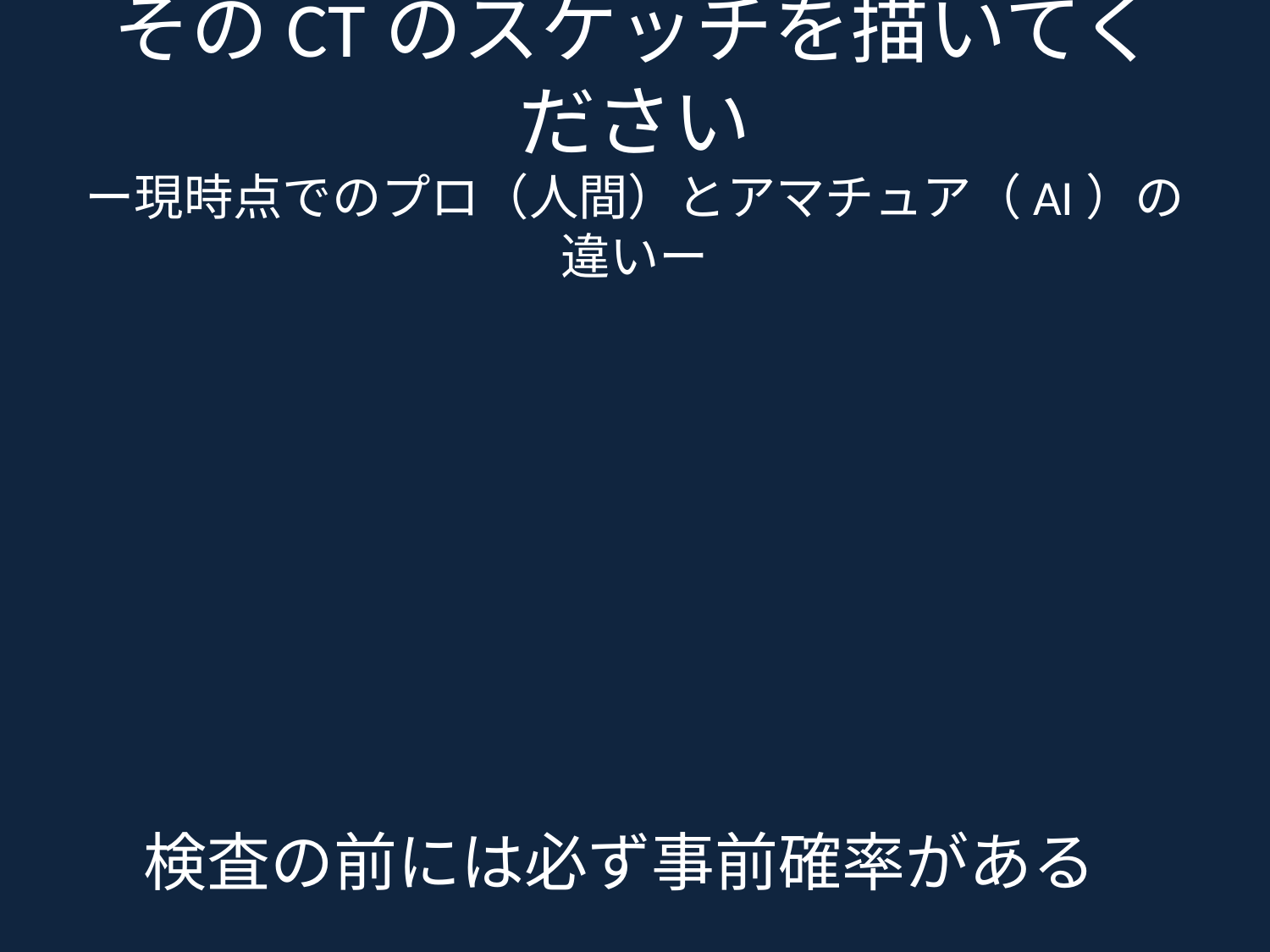

# そのCTのスケッチを描いてください ー現時点でのプロ（人間）とアマチュア（AI）の違いー
検査の前には必ず事前確率がある